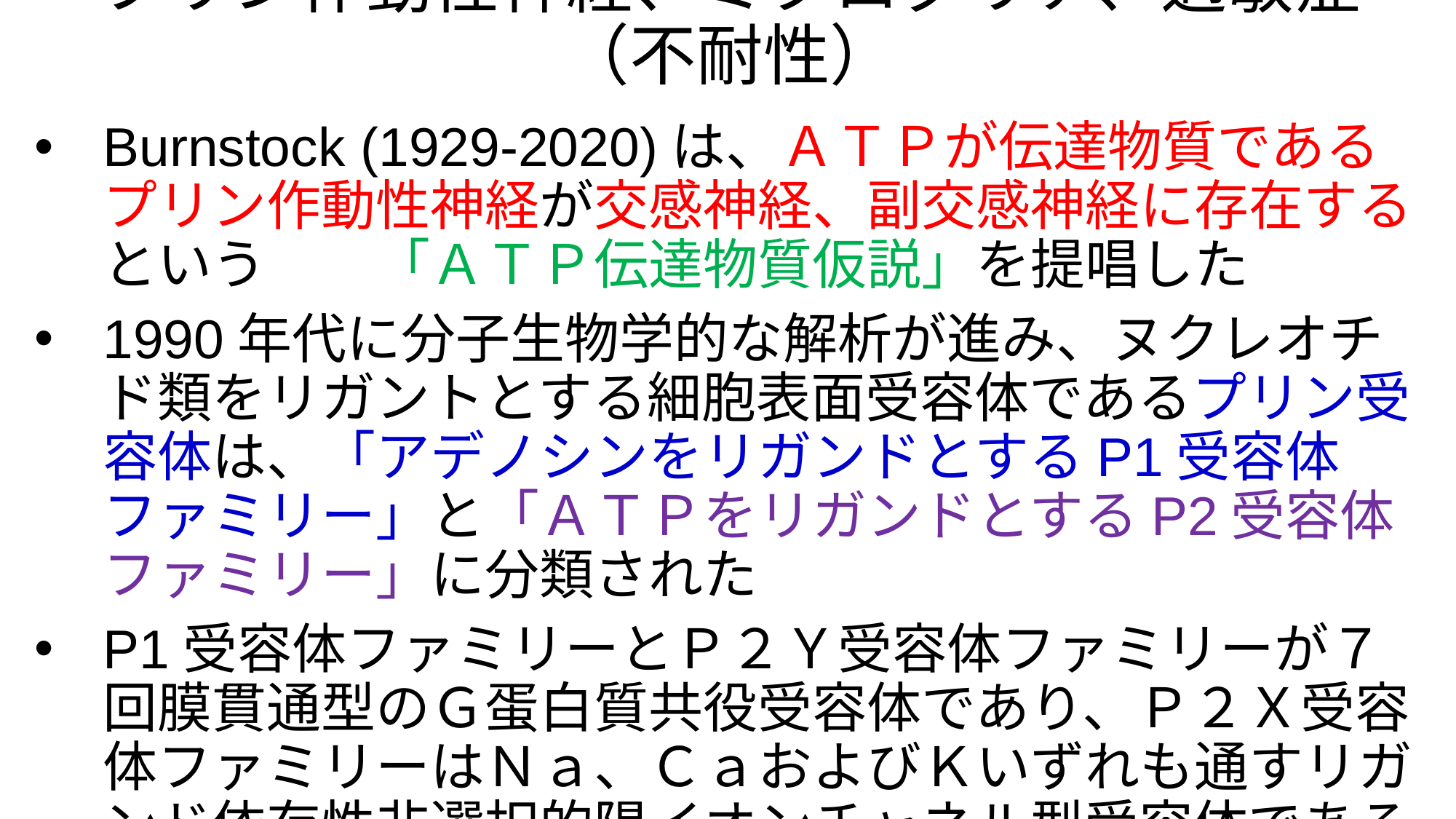

# プリン作動性神経、ミクログリア、過敏症（不耐性）
Burnstock (1929-2020)は、ＡＴＰが伝達物質であるプリン作動性神経が交感神経、副交感神経に存在するという　　「ＡＴＰ伝達物質仮説」を提唱した
1990年代に分子生物学的な解析が進み、ヌクレオチド類をリガントとする細胞表面受容体であるプリン受容体は、「アデノシンをリガンドとするP1受容体ファミリー」と「ＡＴＰをリガンドとするP2受容体ファミリー」に分類された
P1受容体ファミリーとＰ２Ｙ受容体ファミリーが７回膜貫通型のＧ蛋白質共役受容体であり、Ｐ２Ｘ受容体ファミリーはＮａ、ＣａおよびＫいずれも通すリガンド依存性非選択的陽イオンチャネル型受容体である